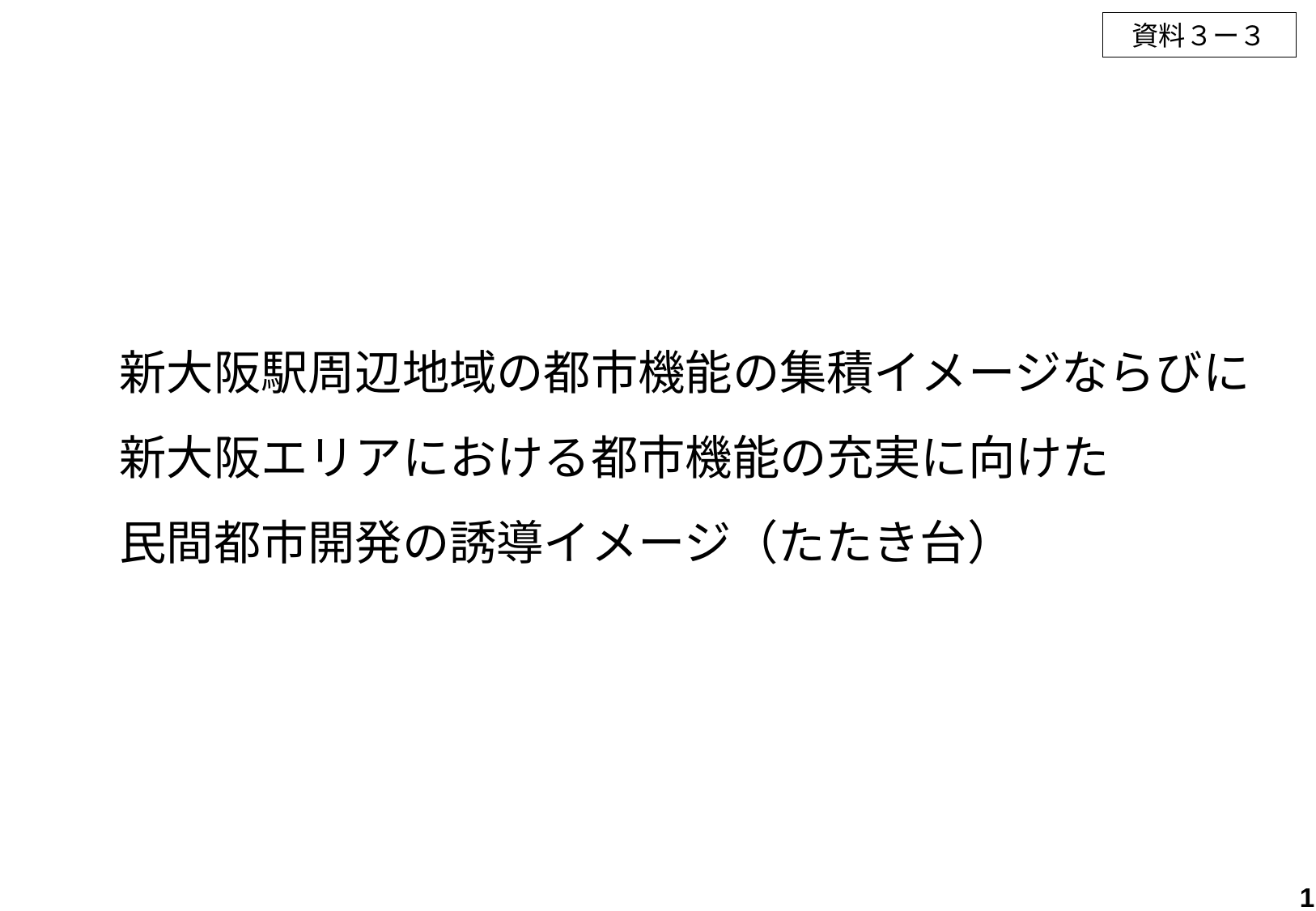

資料３ー３
新大阪駅周辺地域の都市機能の集積イメージならびに
新大阪エリアにおける都市機能の充実に向けた
民間都市開発の誘導イメージ（たたき台）
1
1